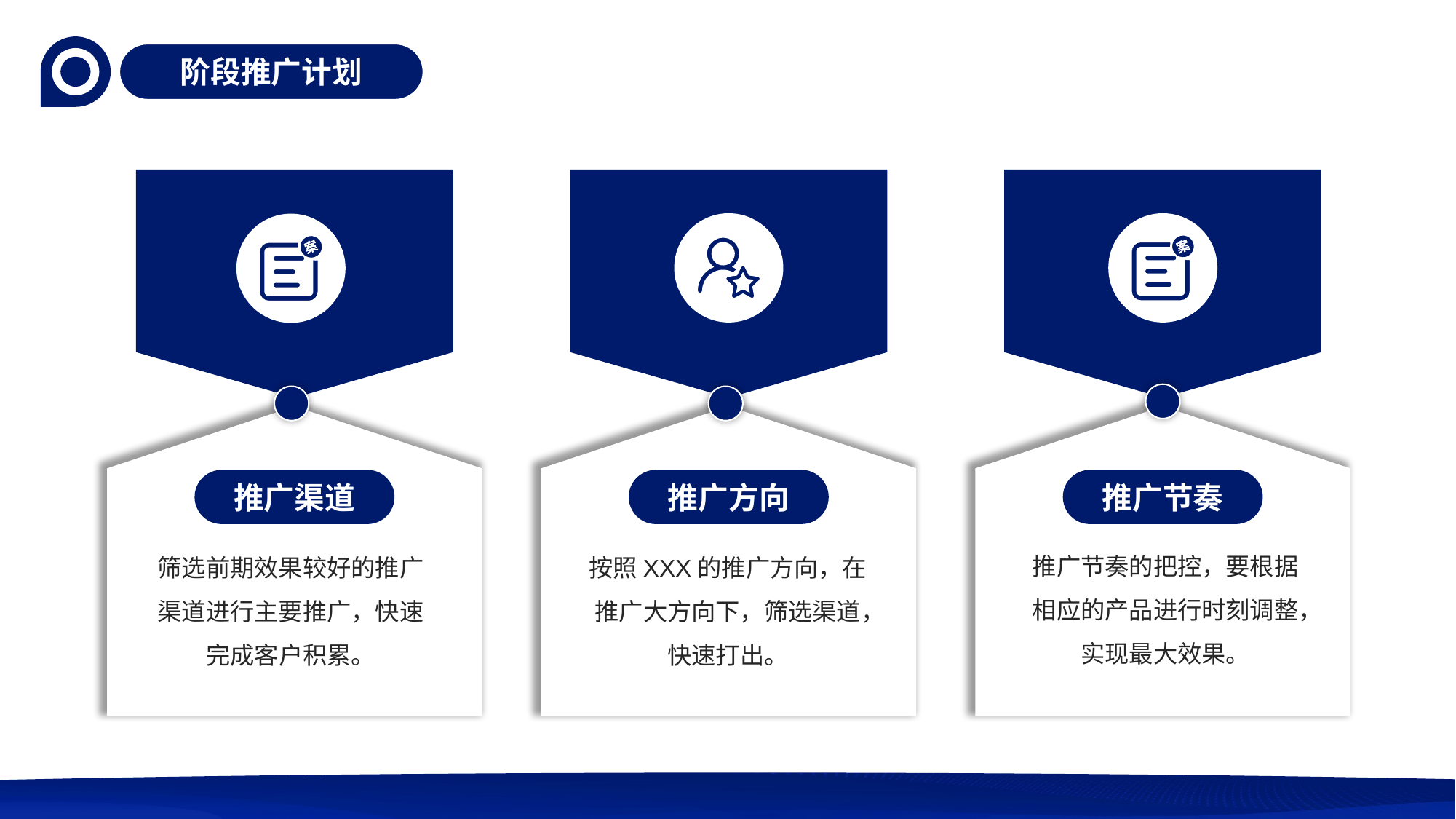

阶段推广计划

推广渠道
筛选前期效果较好的推广渠道进行主要推广，快速完成客户积累。

推广方向
按照XXX的推广方向，在推广大方向下，筛选渠道，快速打出。

推广节奏
推广节奏的把控，要根据相应的产品进行时刻调整，实现最大效果。